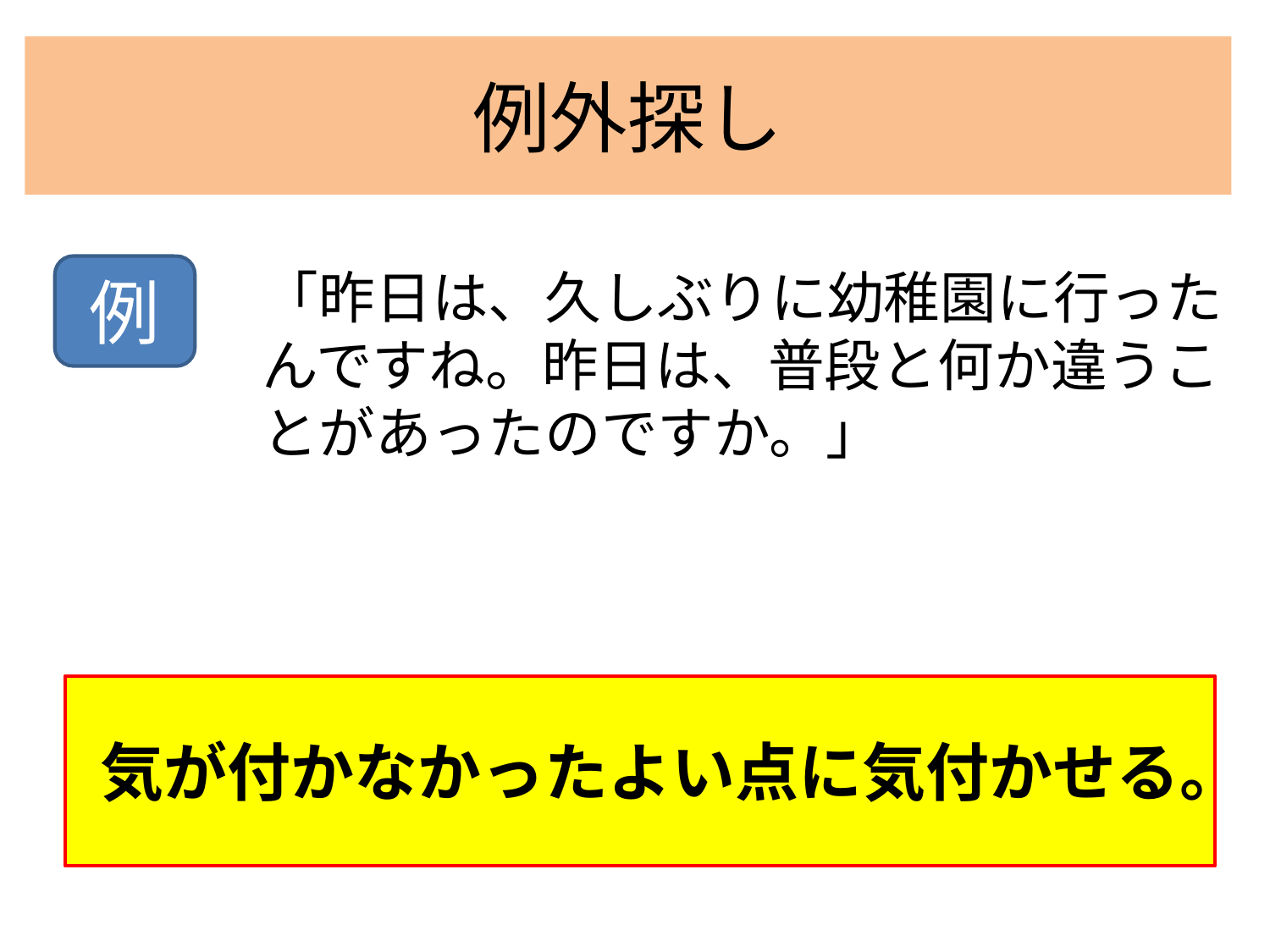

# 例外探し
例
「昨日は、久しぶりに幼稚園に行ったんですね。昨日は、普段と何か違うことがあったのですか。」
気が付かなかったよい点に気付かせる。